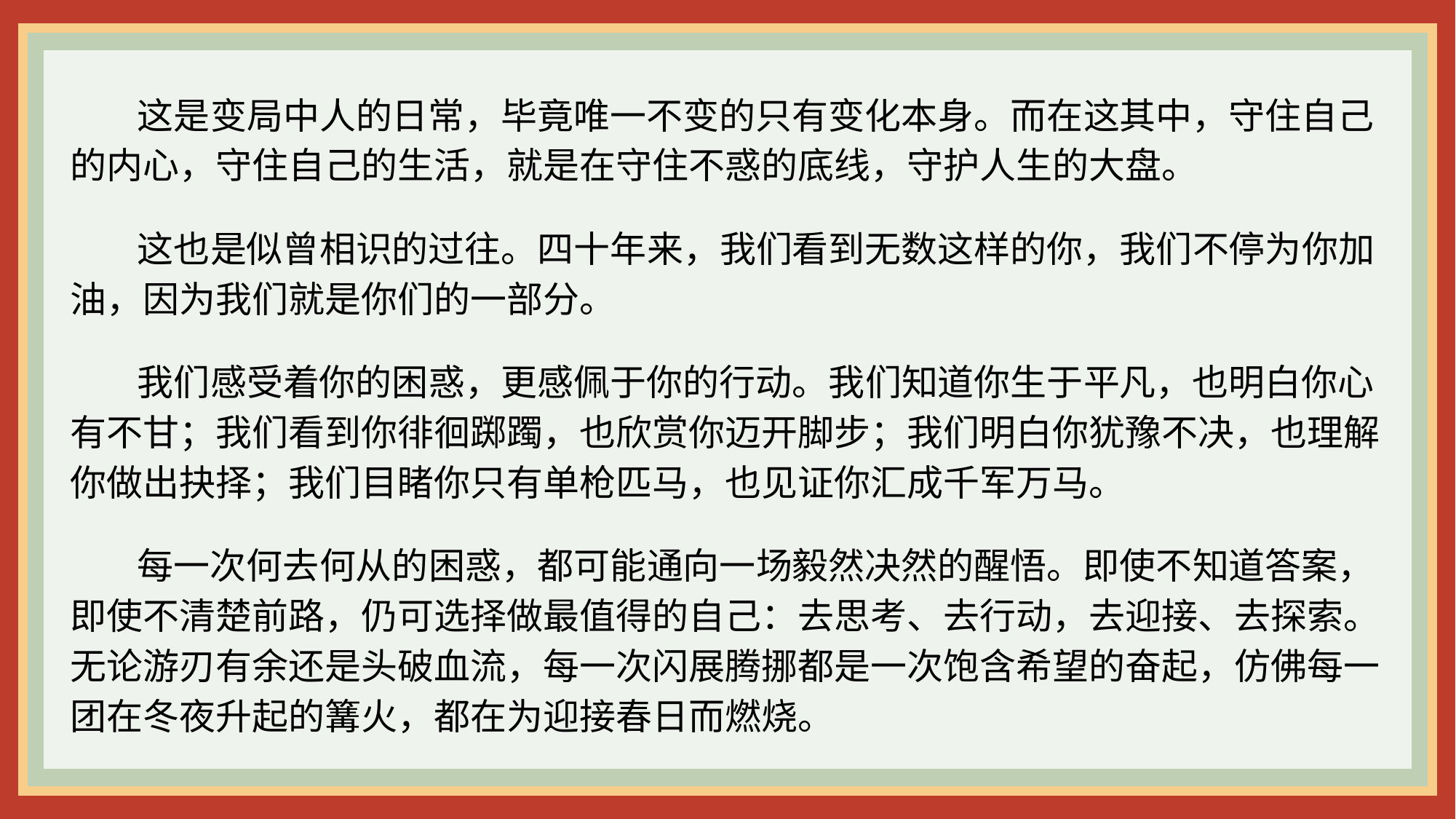

这是变局中人的日常，毕竟唯一不变的只有变化本身。而在这其中，守住自己的内心，守住自己的生活，就是在守住不惑的底线，守护人生的大盘。
这也是似曾相识的过往。四十年来，我们看到无数这样的你，我们不停为你加油，因为我们就是你们的一部分。
我们感受着你的困惑，更感佩于你的行动。我们知道你生于平凡，也明白你心有不甘；我们看到你徘徊踯躅，也欣赏你迈开脚步；我们明白你犹豫不决，也理解你做出抉择；我们目睹你只有单枪匹马，也见证你汇成千军万马。
每一次何去何从的困惑，都可能通向一场毅然决然的醒悟。即使不知道答案，即使不清楚前路，仍可选择做最值得的自己：去思考、去行动，去迎接、去探索。无论游刃有余还是头破血流，每一次闪展腾挪都是一次饱含希望的奋起，仿佛每一团在冬夜升起的篝火，都在为迎接春日而燃烧。